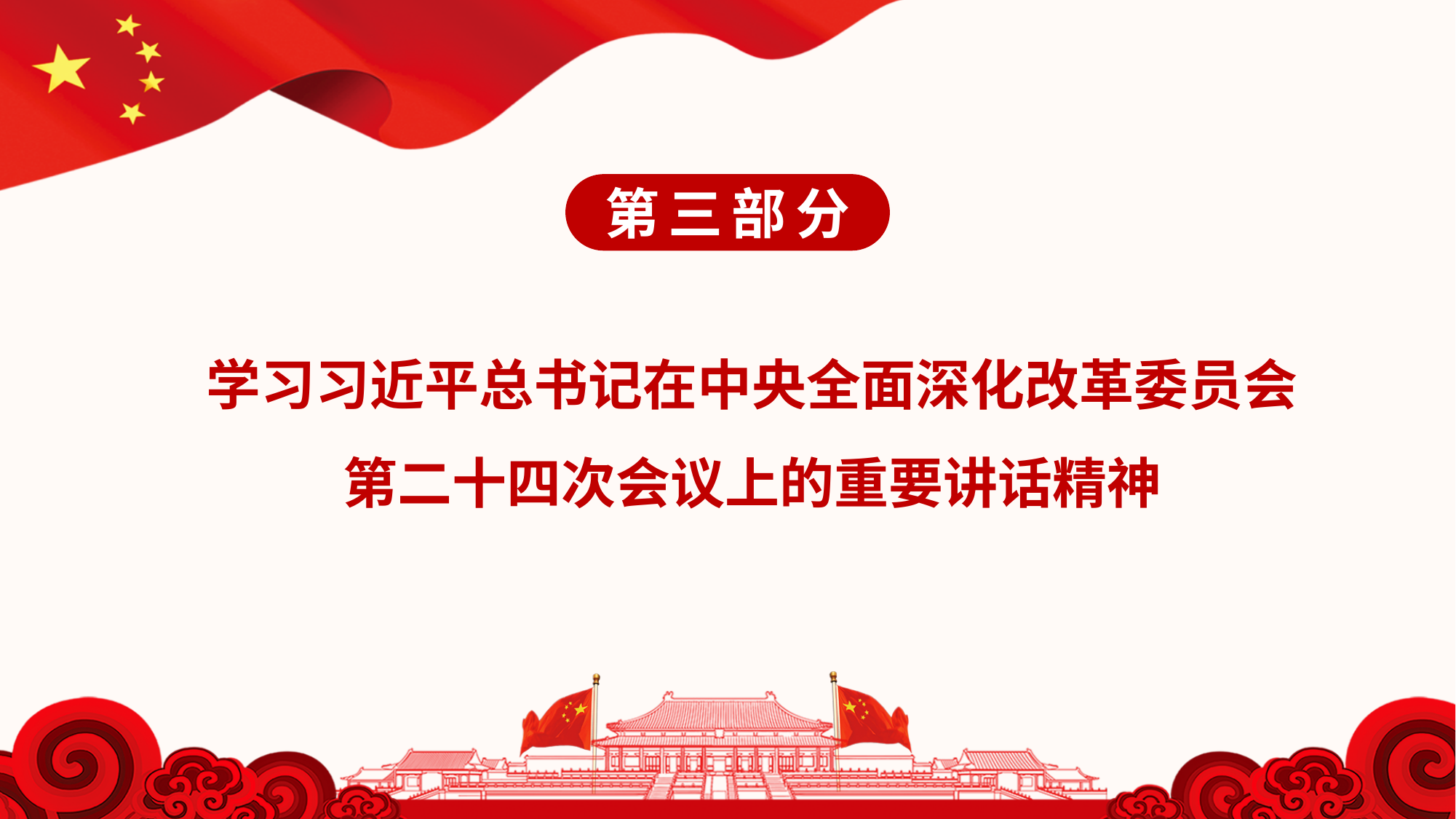

第三部分
学习习近平总书记在中央全面深化改革委员会第二十四次会议上的重要讲话精神